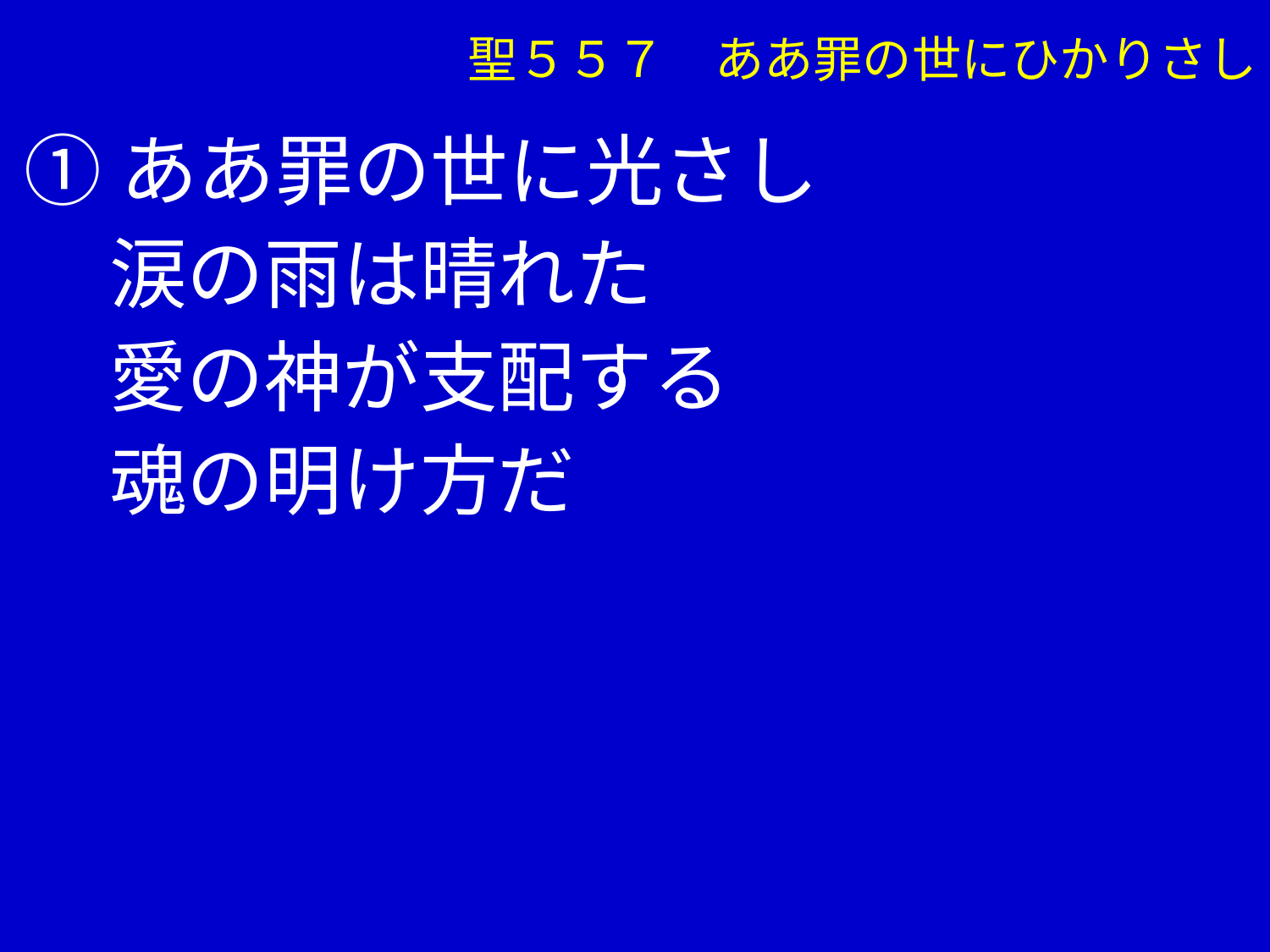

①ああ罪の世に光さし
　 涙の雨は晴れた
　 愛の神が支配する
　 魂の明け方だ

聖５５７　ああ罪の世にひかりさし